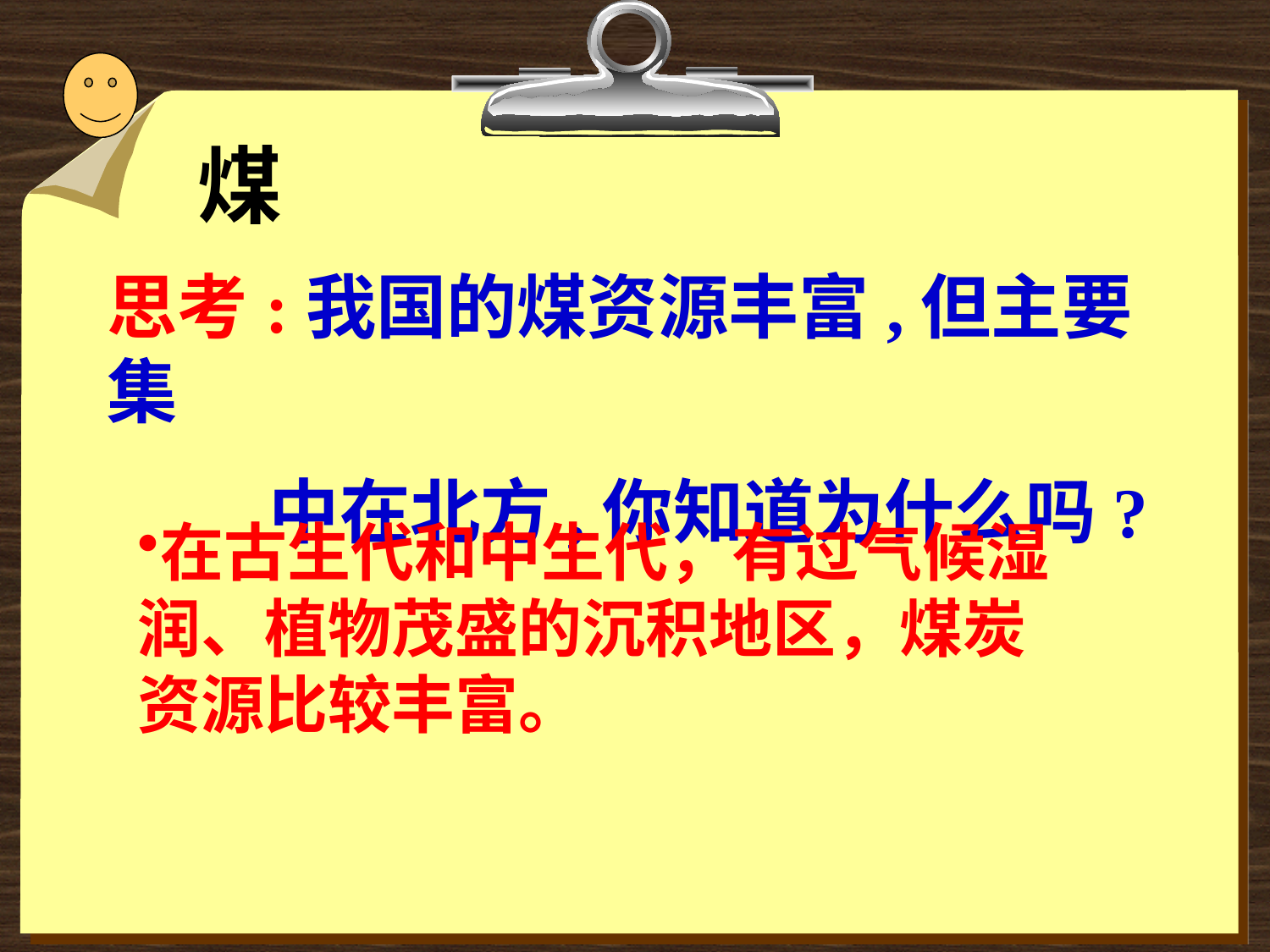

煤
思考:我国的煤资源丰富,但主要集
         中在北方,你知道为什么吗?
在古生代和中生代，有过气候湿润、植物茂盛的沉积地区，煤炭资源比较丰富。